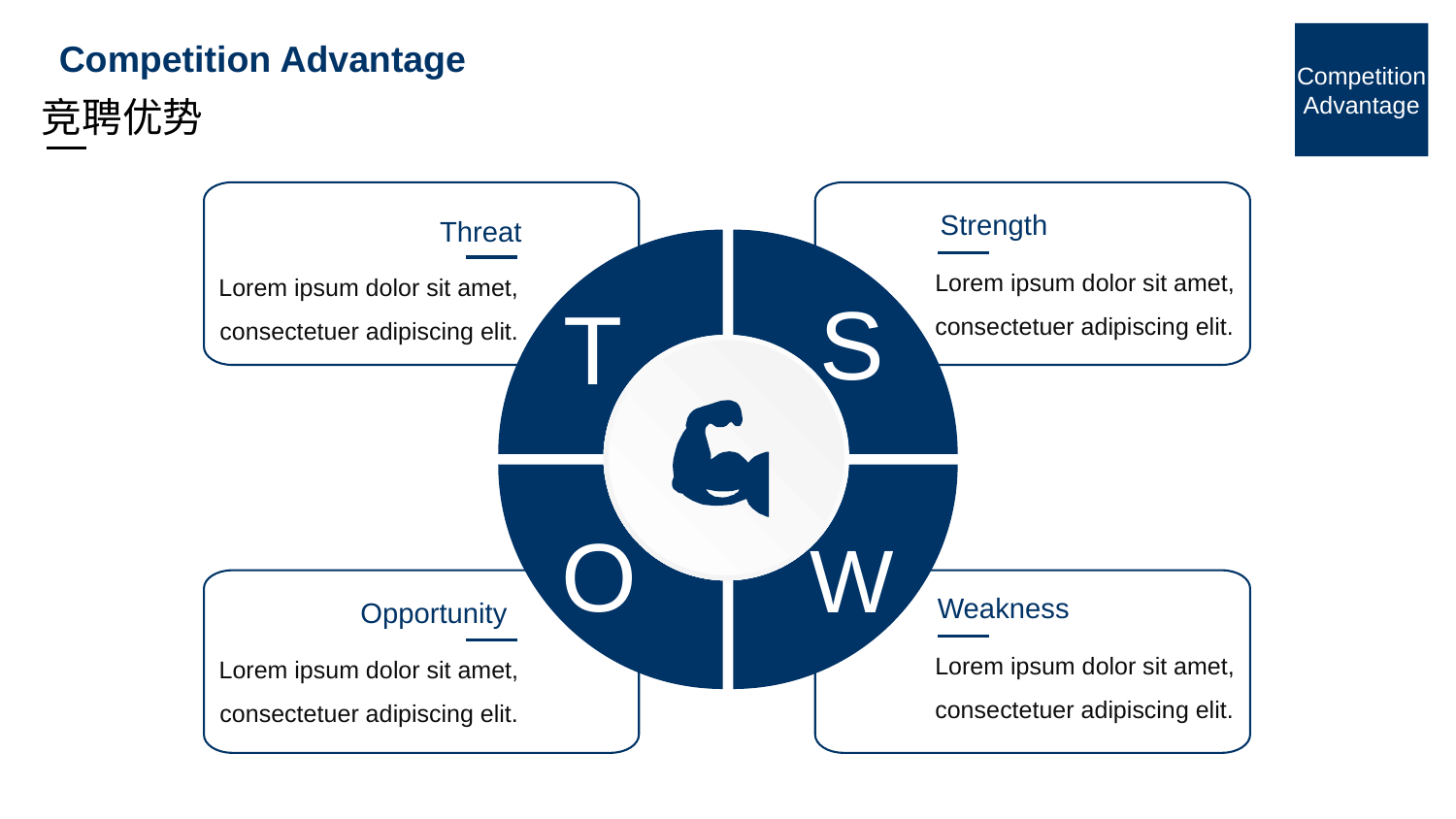

Competition Advantage
Competition Advantage
竞聘优势

Strength
Threat

Lorem ipsum dolor sit amet, consectetuer adipiscing elit.
Lorem ipsum dolor sit amet, consectetuer adipiscing elit.
S
T

O
W

Weakness
Opportunity
Lorem ipsum dolor sit amet, consectetuer adipiscing elit.
Lorem ipsum dolor sit amet, consectetuer adipiscing elit.